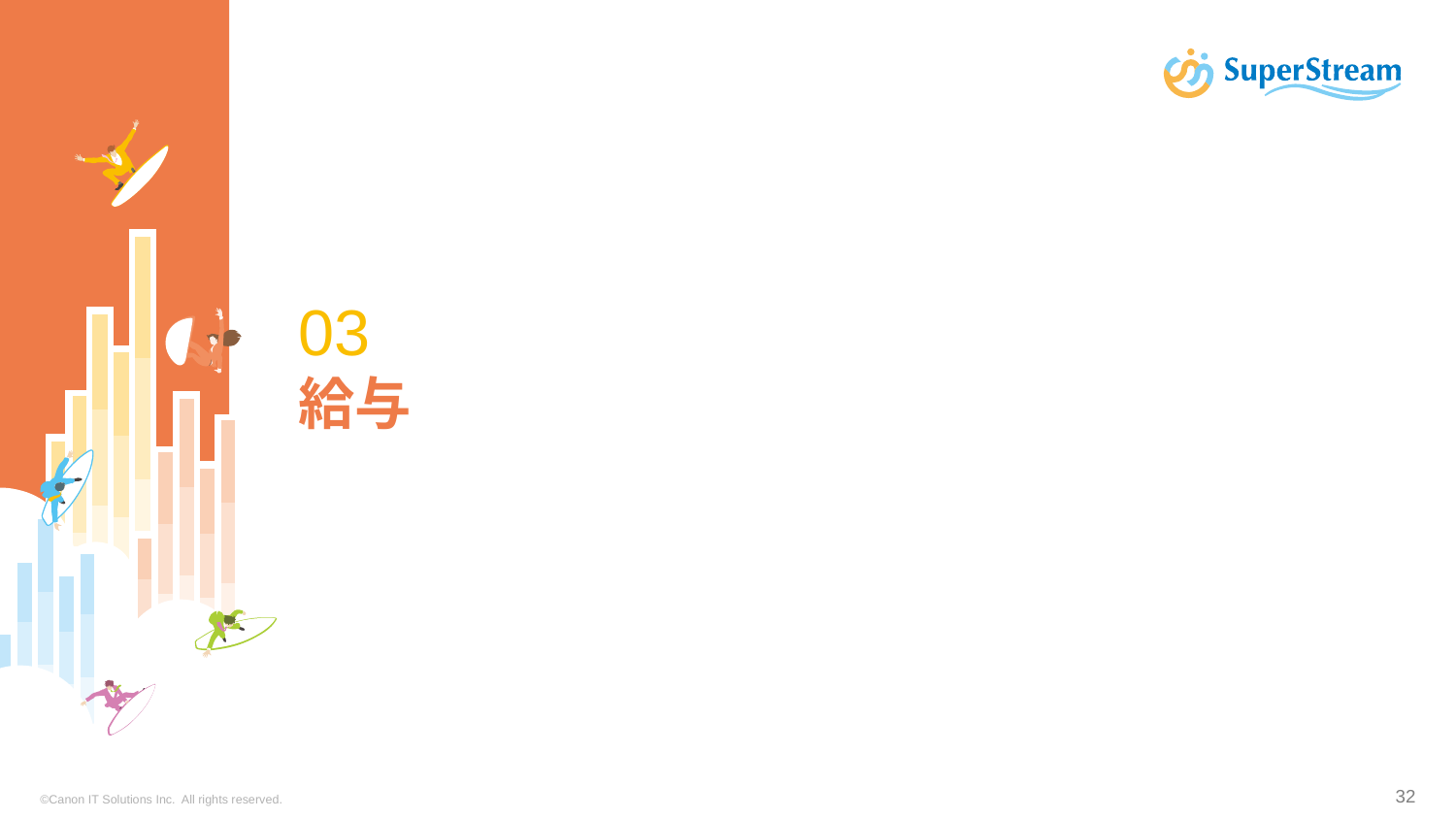

# 03 給与
©Canon IT Solutions Inc.  All rights reserved.
32